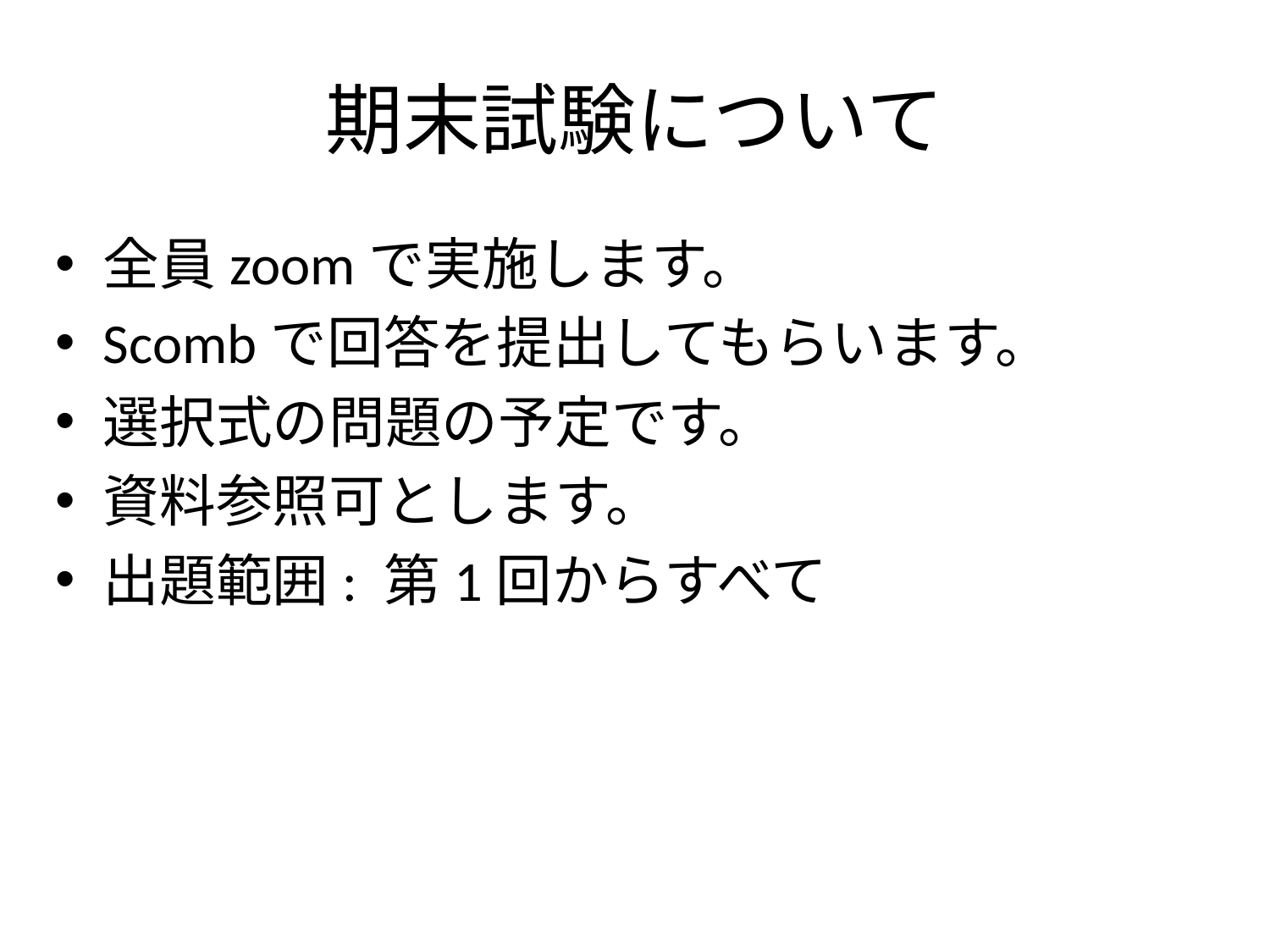

# 期末試験について
全員zoomで実施します。
Scombで回答を提出してもらいます。
選択式の問題の予定です。
資料参照可とします。
出題範囲: 第1回からすべて